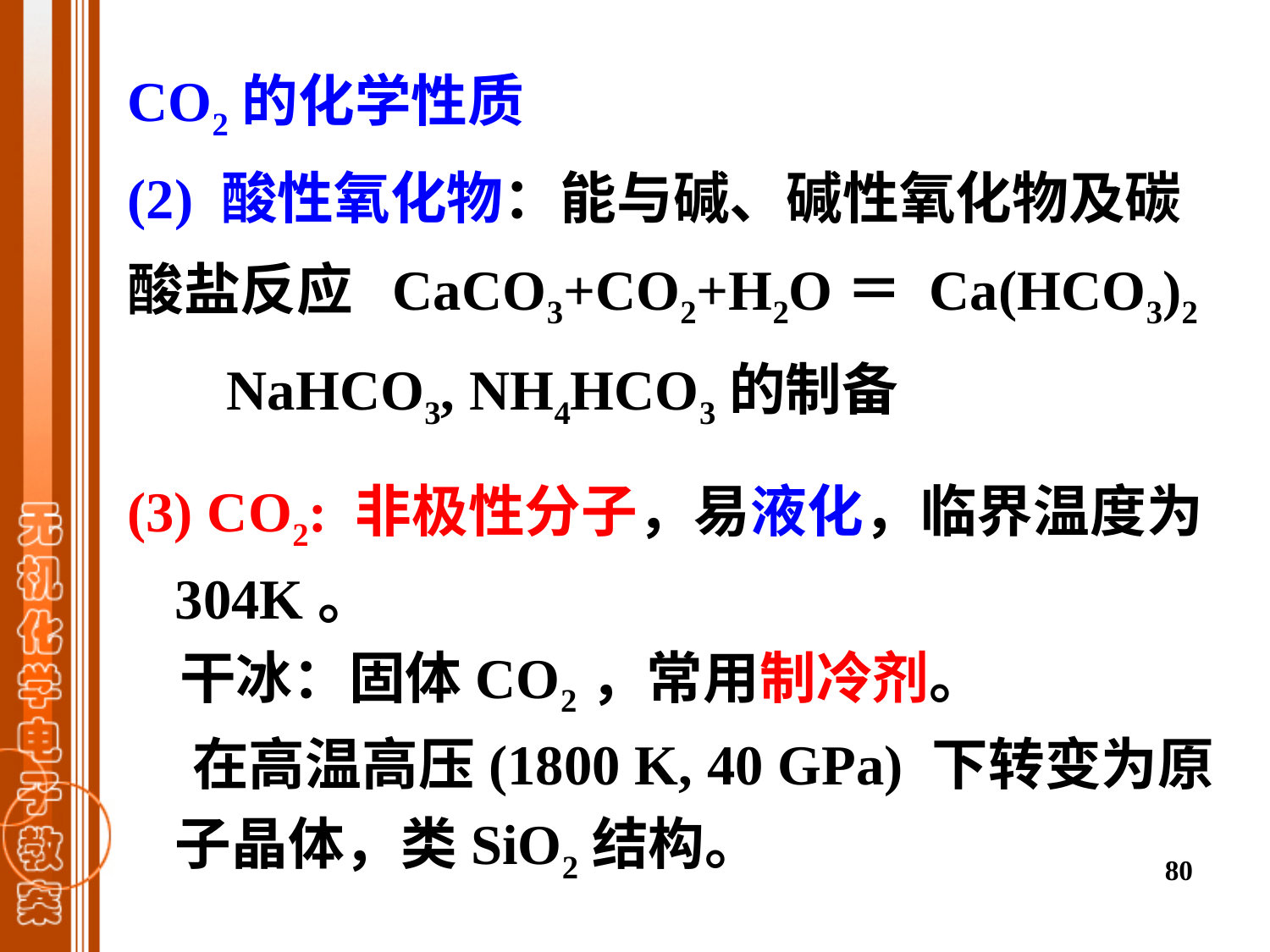

CO2的化学性质
(2) 酸性氧化物：能与碱、碱性氧化物及碳酸盐反应  CaCO3+CO2+H2O＝ Ca(HCO3)2
       NaHCO3, NH4HCO3的制备
(3) CO2: 非极性分子，易液化，临界温度为304K。
   干冰：固体CO2，常用制冷剂。
    在高温高压(1800 K, 40 GPa) 下转变为原子晶体，类SiO2结构。
80